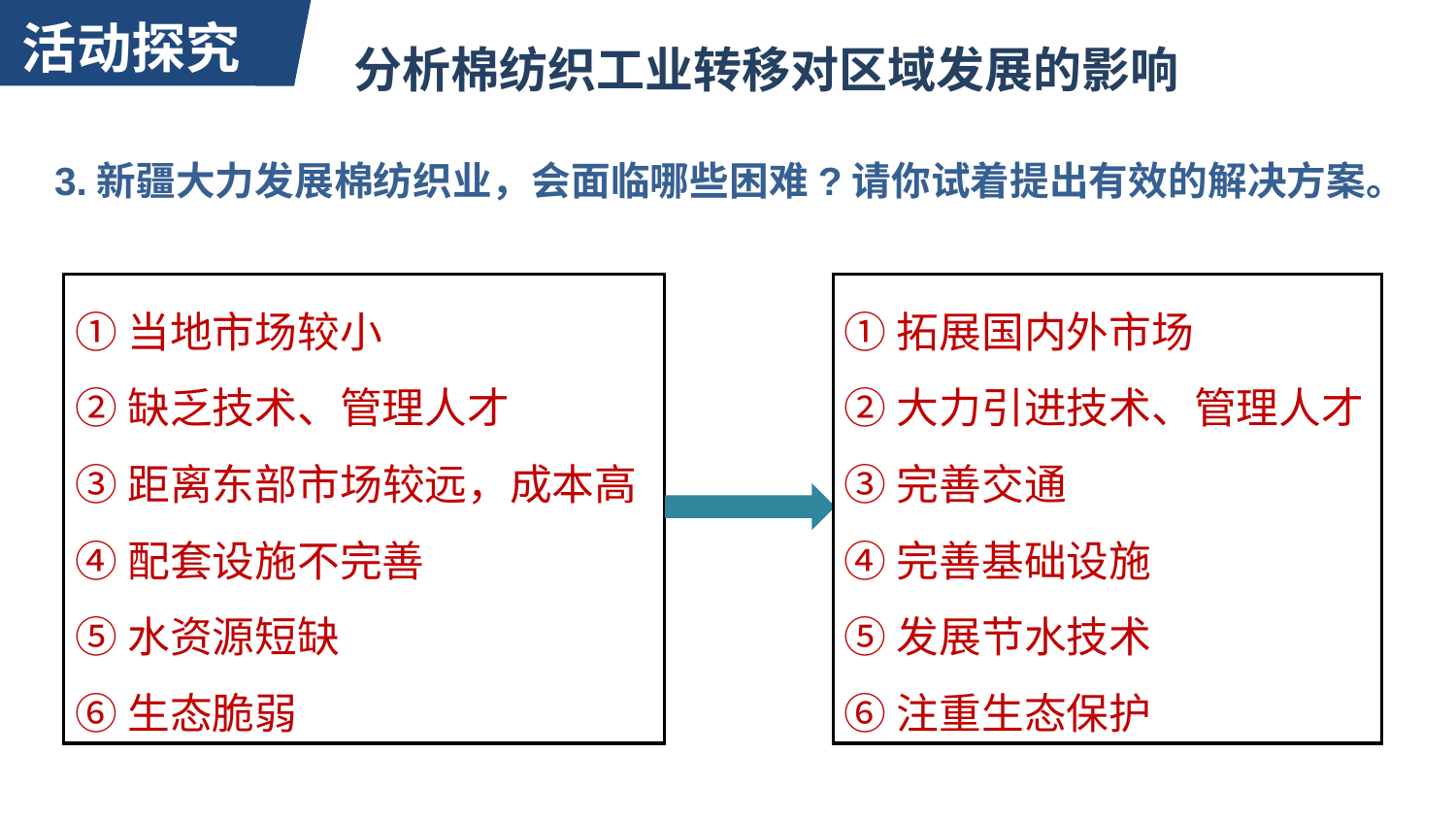

活动探究
分析棉纺织工业转移对区域发展的影响
3.新疆大力发展棉纺织业，会面临哪些困难?请你试着提出有效的解决方案。
①拓展国内外市场
②大力引进技术、管理人才
③完善交通
④完善基础设施
⑤发展节水技术
⑥注重生态保护
①当地市场较小
②缺乏技术、管理人才
③距离东部市场较远，成本高
④配套设施不完善
⑤水资源短缺
⑥生态脆弱